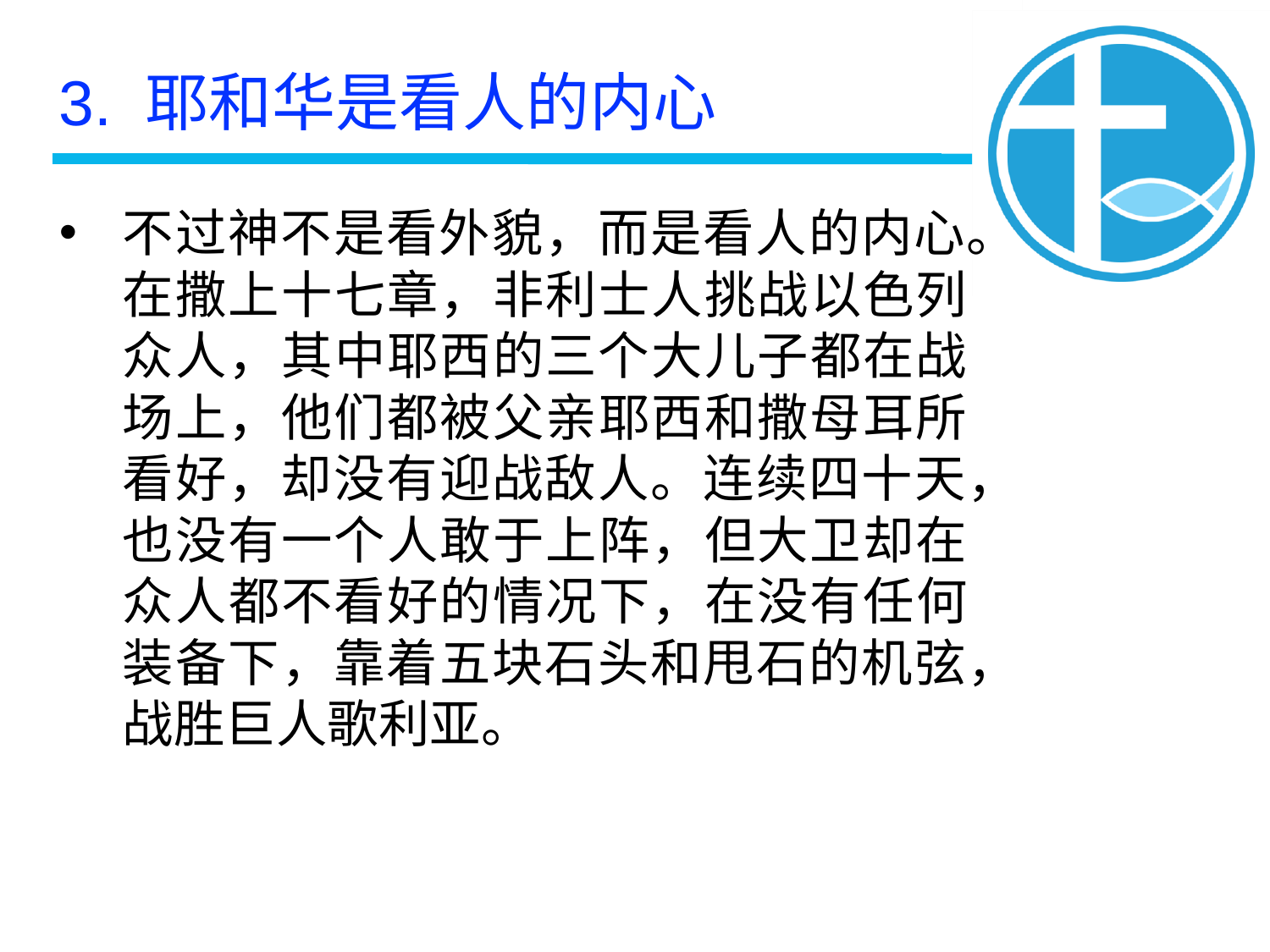

3. 耶和华是看人的内心
不过神不是看外貌，而是看人的内心。在撒上十七章，非利士人挑战以色列众人，其中耶西的三个大儿子都在战场上，他们都被父亲耶西和撒母耳所看好，却没有迎战敌人。连续四十天，也没有一个人敢于上阵，但大卫却在众人都不看好的情况下，在没有任何装备下，靠着五块石头和甩石的机弦，战胜巨人歌利亚。